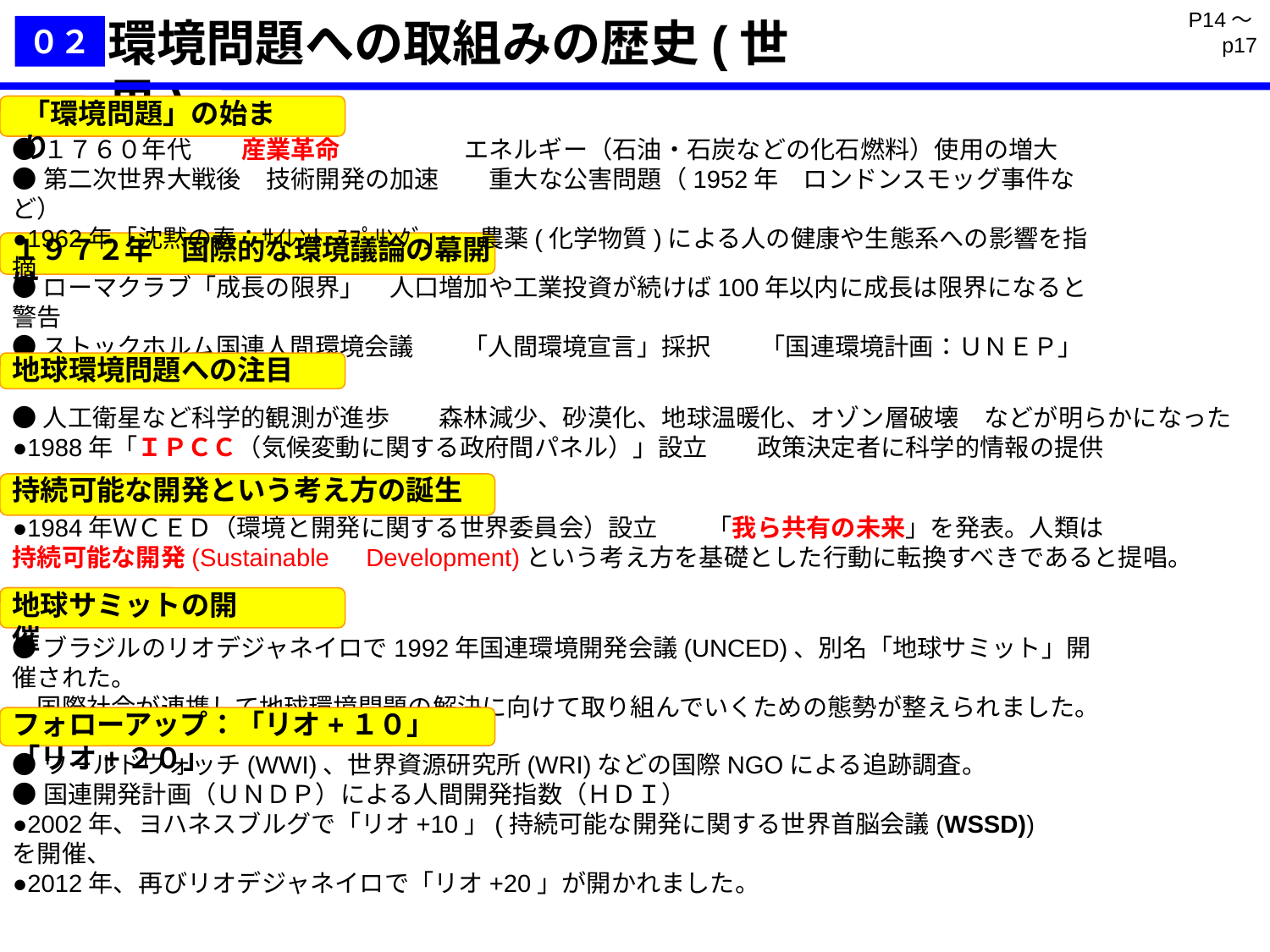

P14～p17
環境問題への取組みの歴史(世界)
０２

「環境問題」の始まり

●１７６０年代　　産業革命　　　　　エネルギー（石油・石炭などの化石燃料）使用の増大
●第二次世界大戦後　技術開発の加速　　重大な公害問題（1952年　ロンドンスモッグ事件など）
●1962年「沈黙の春：ｻｲﾚﾝﾄ･ｽﾌﾟﾘﾝｸﾞ」　 農薬(化学物質)による人の健康や生態系への影響を指摘
１９７２年　国際的な環境議論の幕開け

●ローマクラブ「成長の限界」　人口増加や工業投資が続けば100年以内に成長は限界になると警告
●ストックホルム国連人間環境会議　　「人間環境宣言」採択　　「国連環境計画：ＵＮＥＰ」設立
地球環境問題への注目

●人工衛星など科学的観測が進歩　　森林減少、砂漠化、地球温暖化、オゾン層破壊　などが明らかになった
●1988年「ＩＰＣＣ（気候変動に関する政府間パネル）」設立　　政策決定者に科学的情報の提供
持続可能な開発という考え方の誕生

●1984年ＷＣＥＤ（環境と開発に関する世界委員会）設立　　「我ら共有の未来」を発表。人類は
持続可能な開発(Sustainable　Development)という考え方を基礎とした行動に転換すべきであると提唱。
地球サミットの開催

●ブラジルのリオデジャネイロで1992年国連環境開発会議(UNCED)、別名「地球サミット」開催された。
　国際社会が連携して地球環境問題の解決に向けて取り組んでいくための態勢が整えられました。
フォローアップ：「リオ+１０」「リオ+２０」

●ワールドウォッチ(WWI)、世界資源研究所(WRI)などの国際NGOによる追跡調査。
●国連開発計画（ＵＮＤＰ）による人間開発指数（ＨＤＩ）
●2002年、ヨハネスブルグで「リオ+10」(持続可能な開発に関する世界首脳会議(WSSD))を開催、
●2012年、再びリオデジャネイロで「リオ+20」が開かれました。